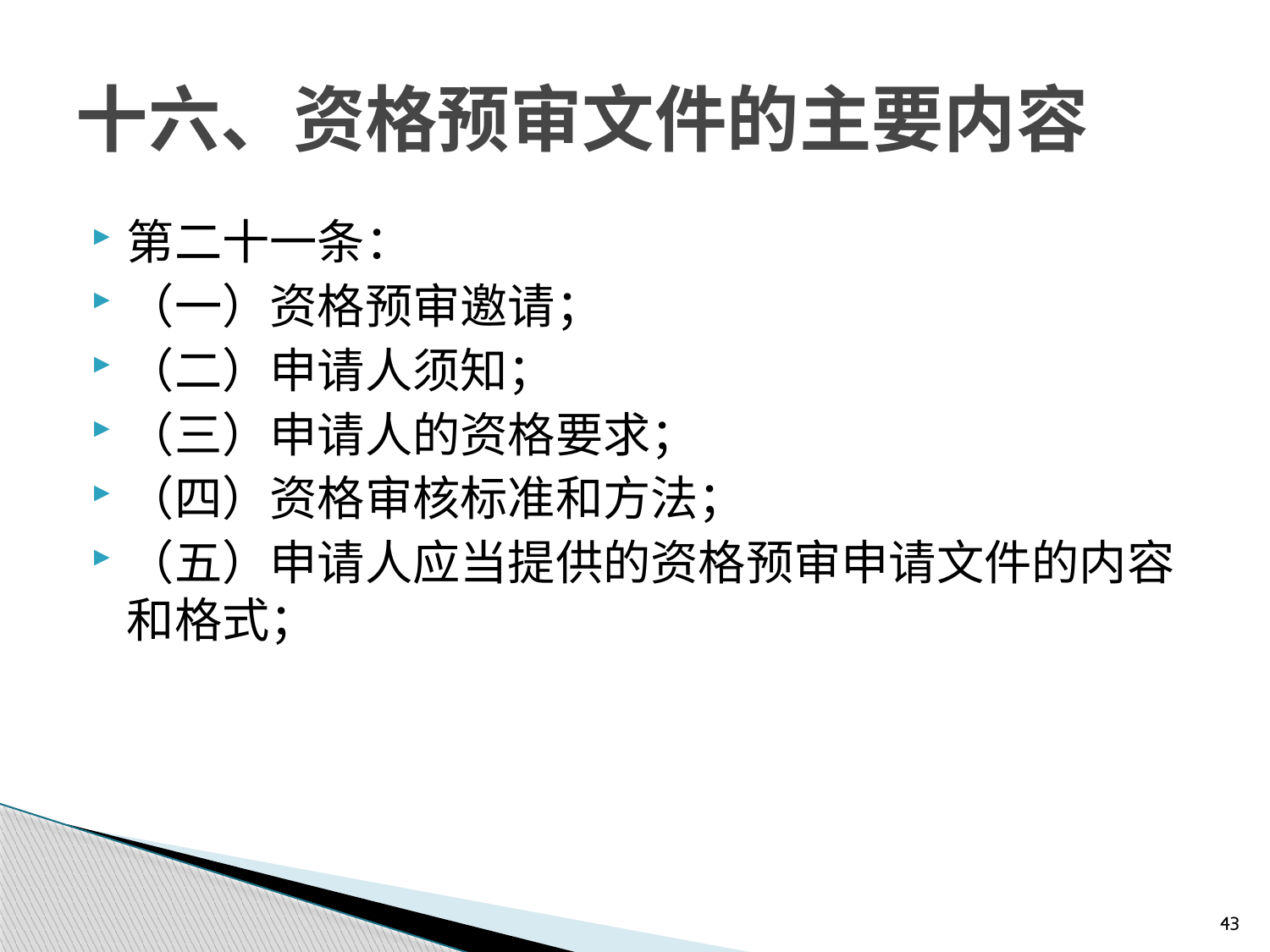

# 十六、资格预审文件的主要内容
第二十一条：
（一）资格预审邀请；
（二）申请人须知；
（三）申请人的资格要求；
（四）资格审核标准和方法；
（五）申请人应当提供的资格预审申请文件的内容和格式；
43